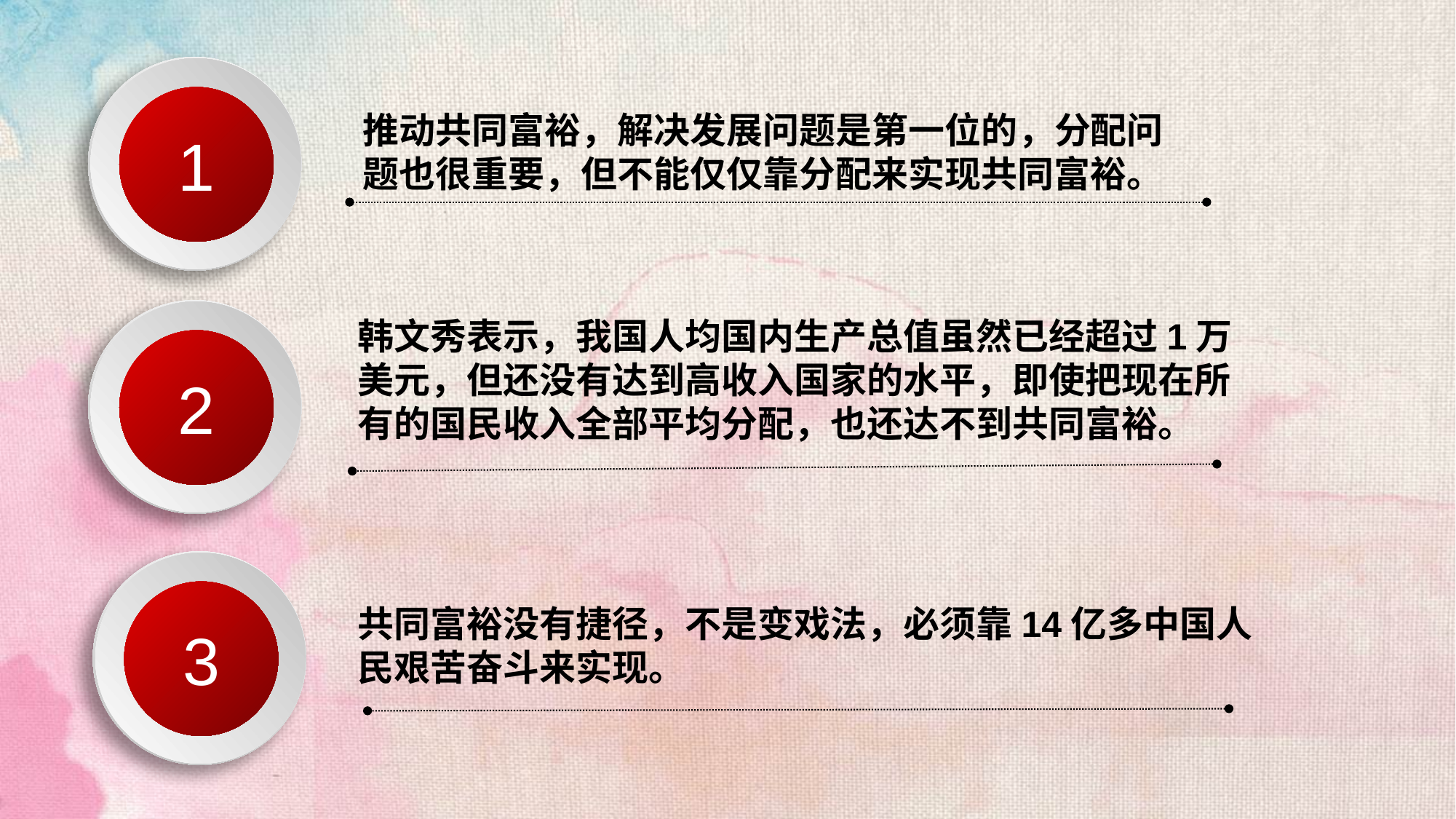

1
推动共同富裕，解决发展问题是第一位的，分配问题也很重要，但不能仅仅靠分配来实现共同富裕。

2
韩文秀表示，我国人均国内生产总值虽然已经超过1万美元，但还没有达到高收入国家的水平，即使把现在所有的国民收入全部平均分配，也还达不到共同富裕。

3
共同富裕没有捷径，不是变戏法，必须靠14亿多中国人民艰苦奋斗来实现。